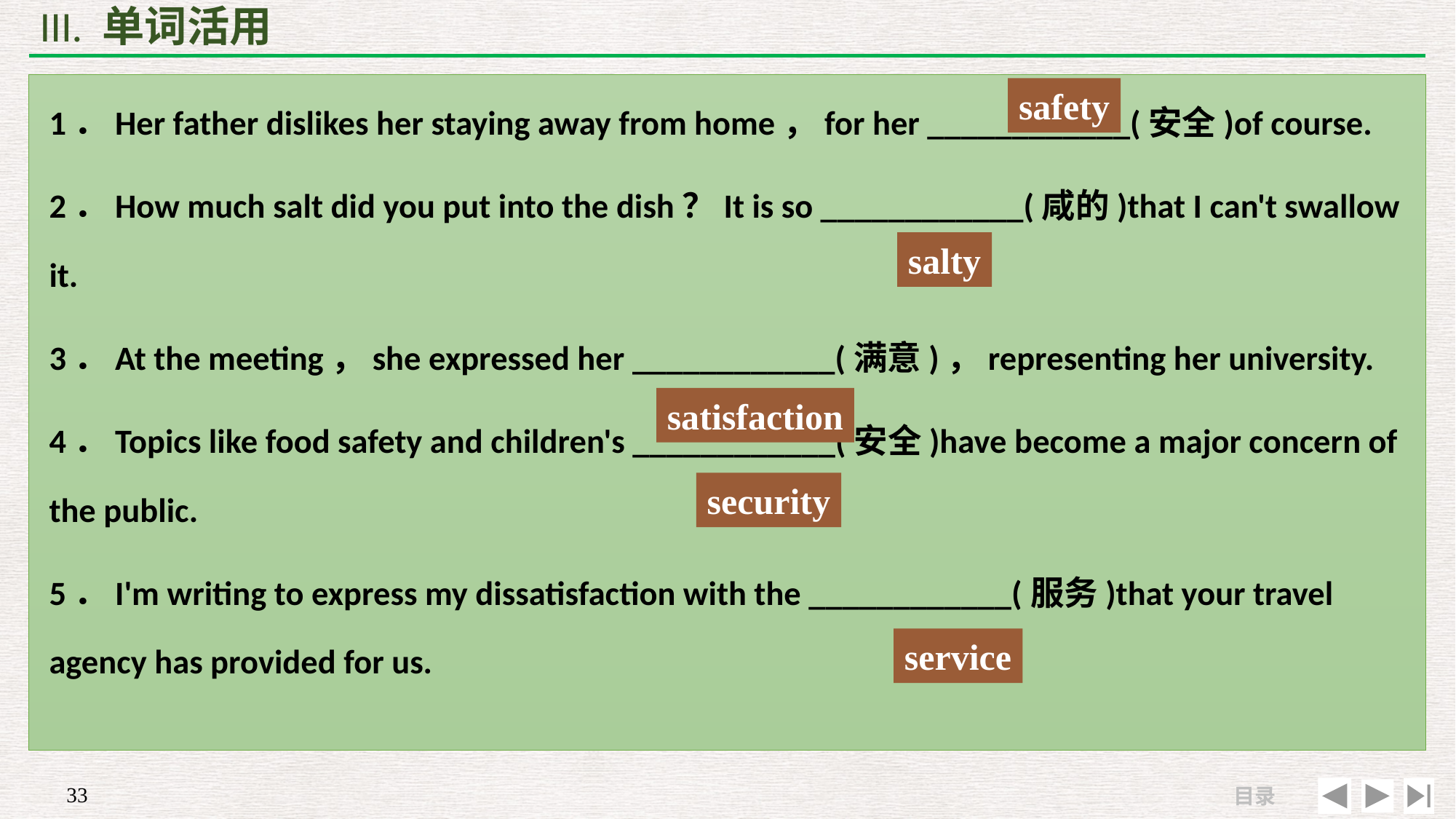

# III. 单词活用
1．Her father dislikes her staying away from home，for her ____________(安全)of course.
2．How much salt did you put into the dish？It is so ____________(咸的)that I can't swallow it.
3．At the meeting，she expressed her ____________(满意)，representing her university.
4．Topics like food safety and children's ____________(安全)have become a major concern of the public.
5．I'm writing to express my dissatisfaction with the ____________(服务)that your travel agency has provided for us.

safety
salty
satisfaction
security
service